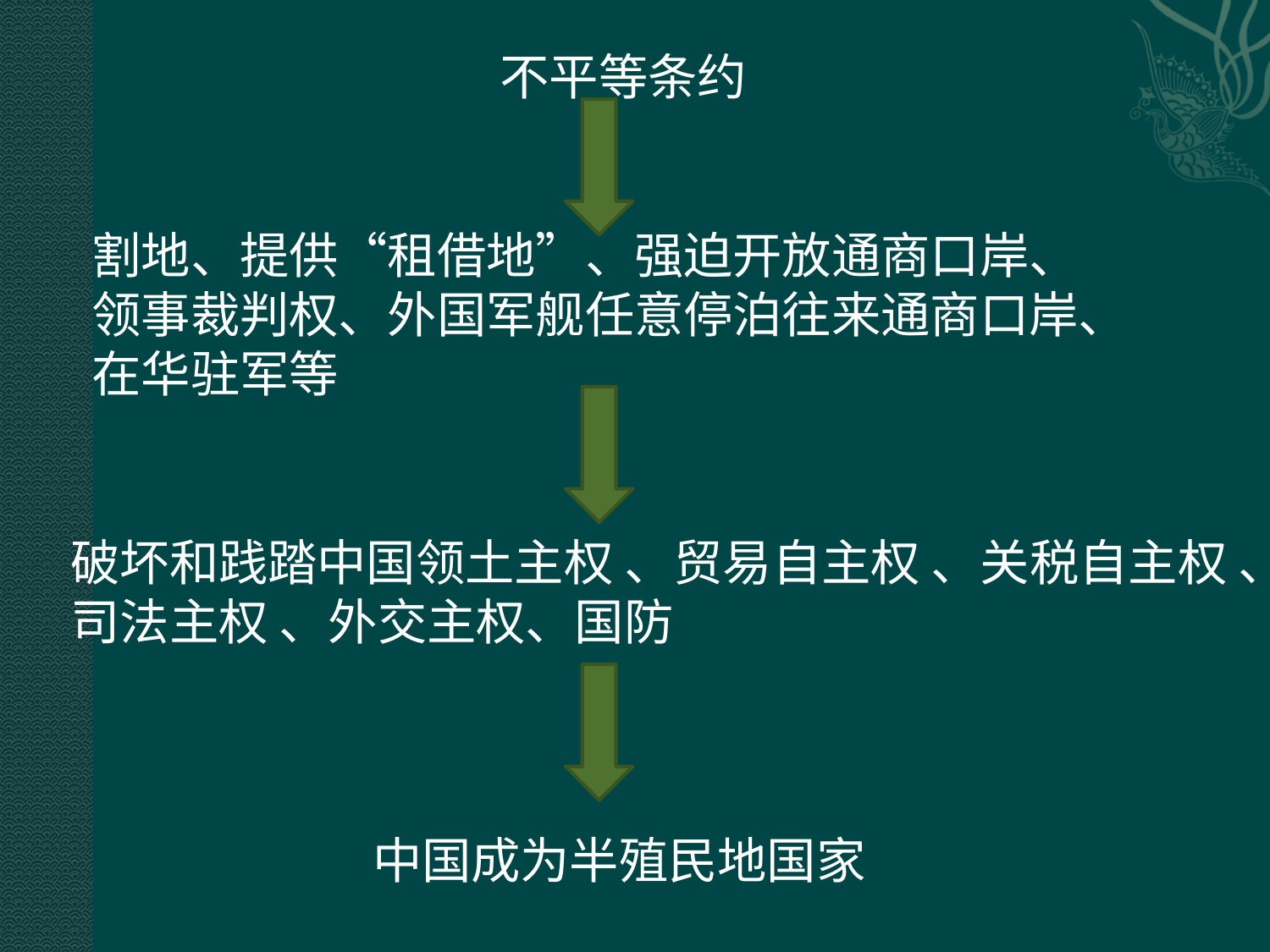

不平等条约

割地、提供“租借地”、强迫开放通商口岸、领事裁判权、外国军舰任意停泊往来通商口岸、在华驻军等

破坏和践踏中国领土主权 、贸易自主权 、关税自主权 、司法主权 、外交主权、国防

中国成为半殖民地国家